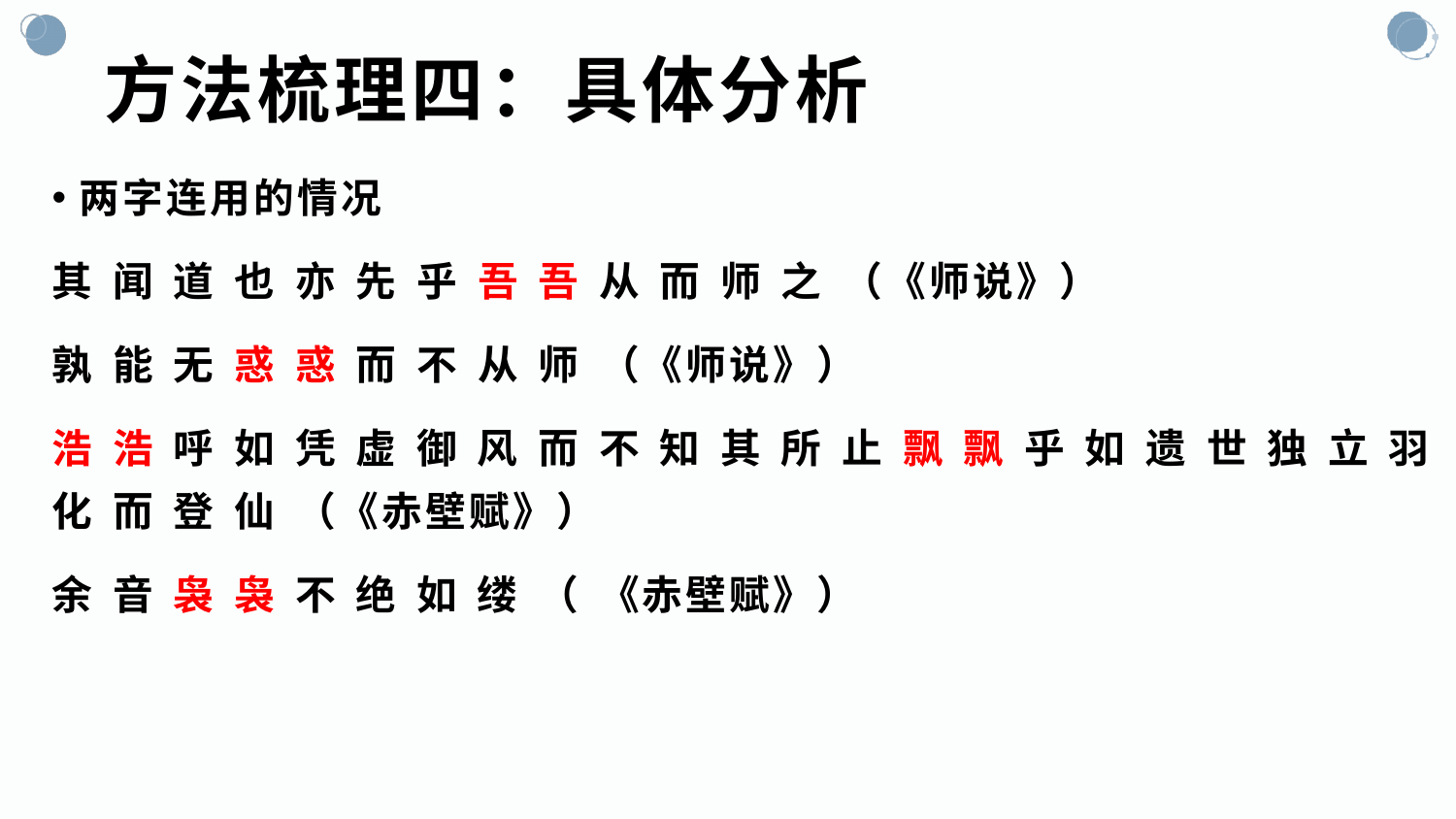

方法梳理四：具体分析
两字连用的情况
其闻道也亦先乎吾吾从而师之（《师说》）
孰能无惑惑而不从师（《师说》）
浩浩呼如凭虚御风而不知其所止飘飘乎如遗世独立羽化而登仙（《赤壁赋》）
余音袅袅不绝如缕（《赤壁赋》）